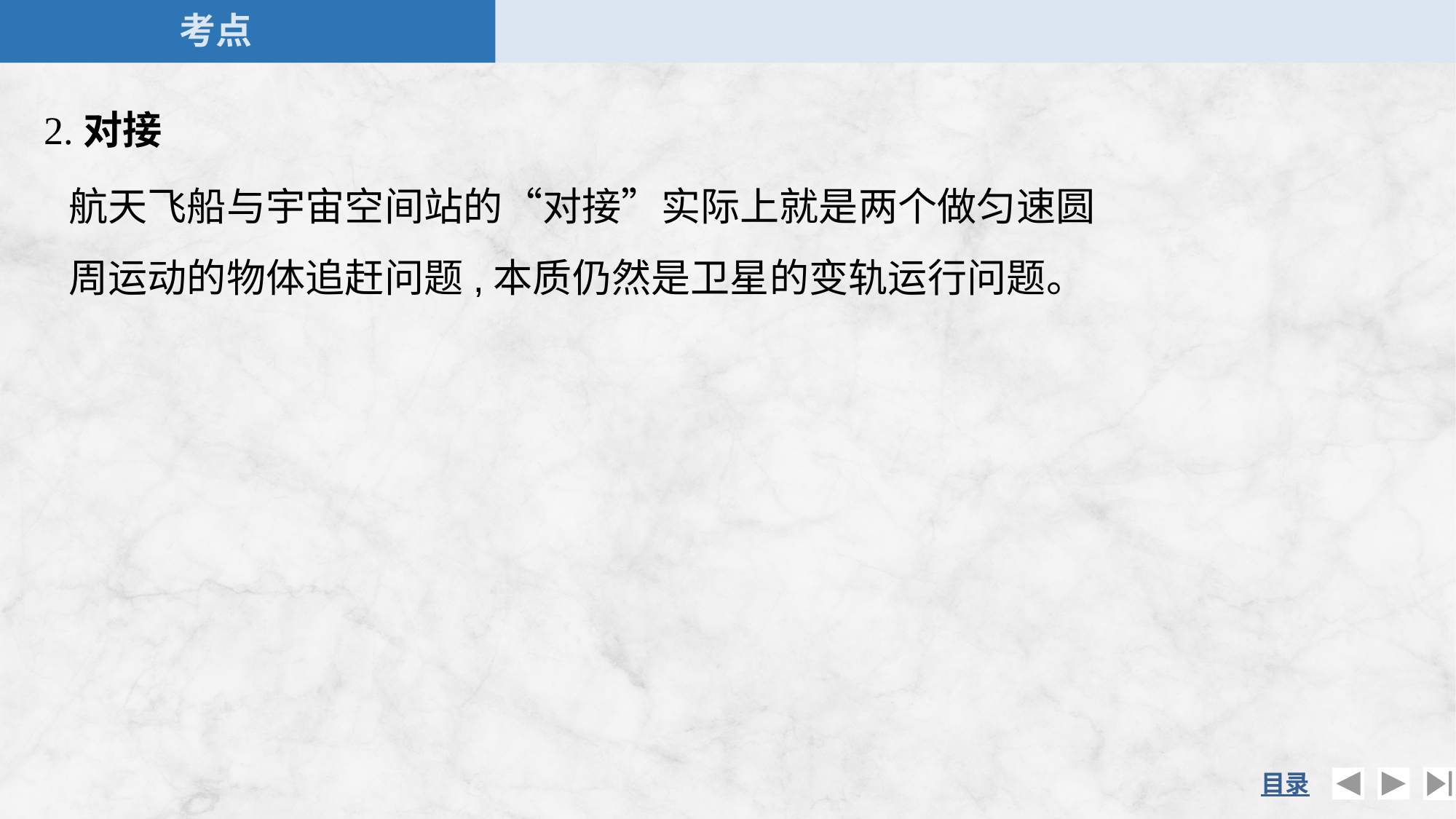

2.对接
航天飞船与宇宙空间站的“对接”实际上就是两个做匀速圆周运动的物体追赶问题,本质仍然是卫星的变轨运行问题。